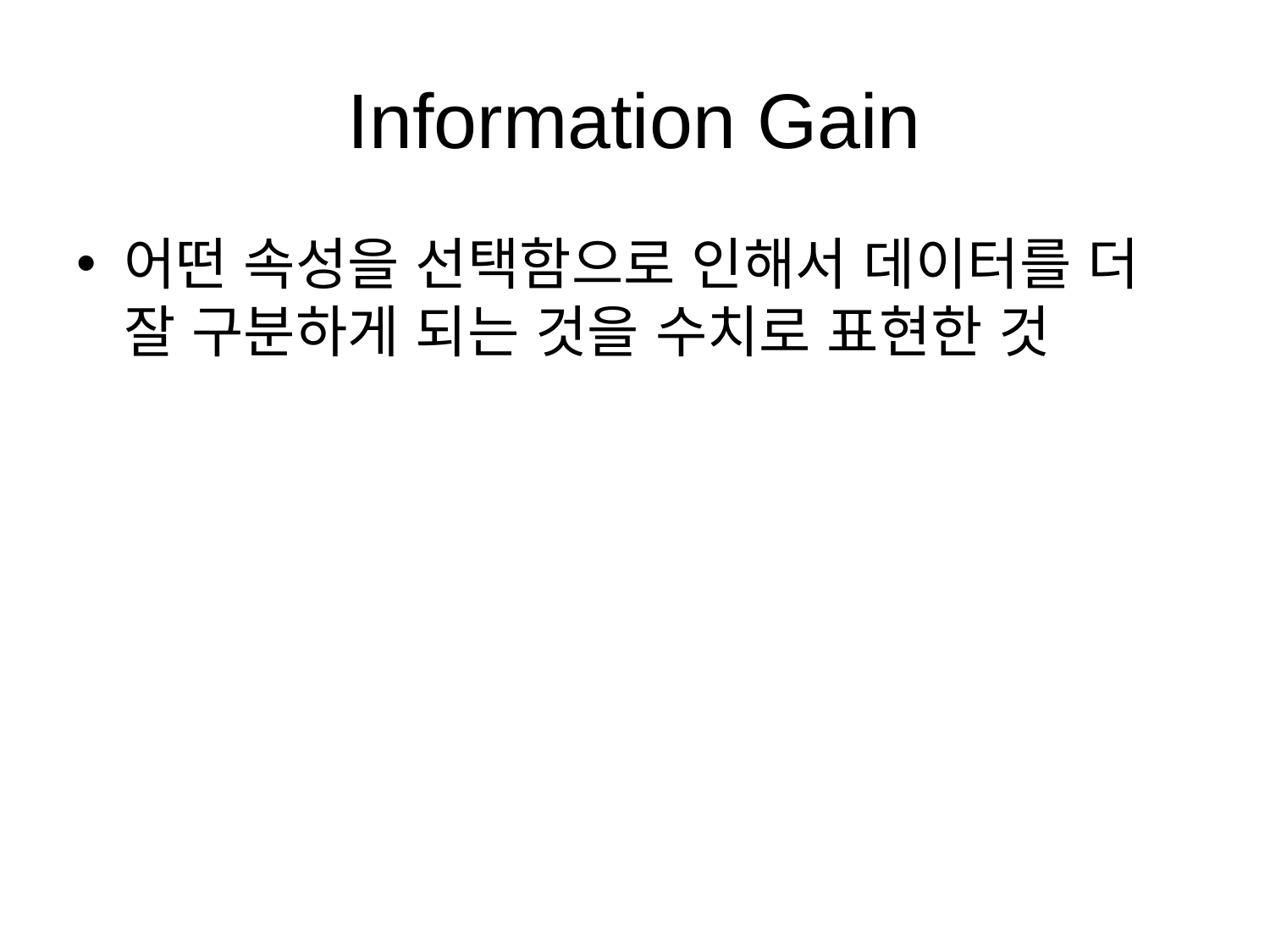

# Information Gain
어떤 속성을 선택함으로 인해서 데이터를 더 잘 구분하게 되는 것을 수치로 표현한 것